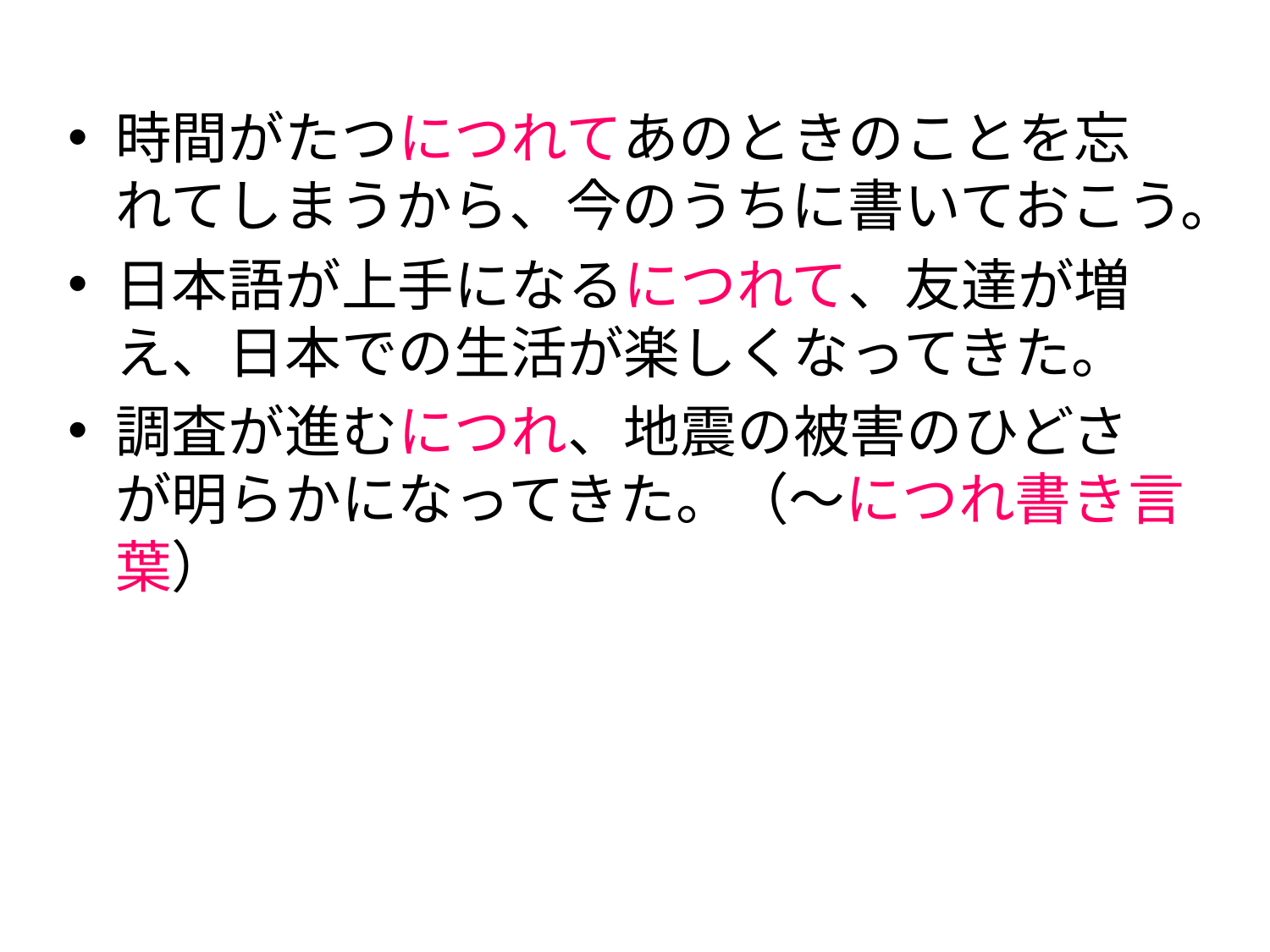

時間がたつにつれてあのときのことを忘れてしまうから、今のうちに書いておこう。
日本語が上手になるにつれて、友達が増え、日本での生活が楽しくなってきた。
調査が進むにつれ、地震の被害のひどさが明らかになってきた。（～につれ書き言葉）